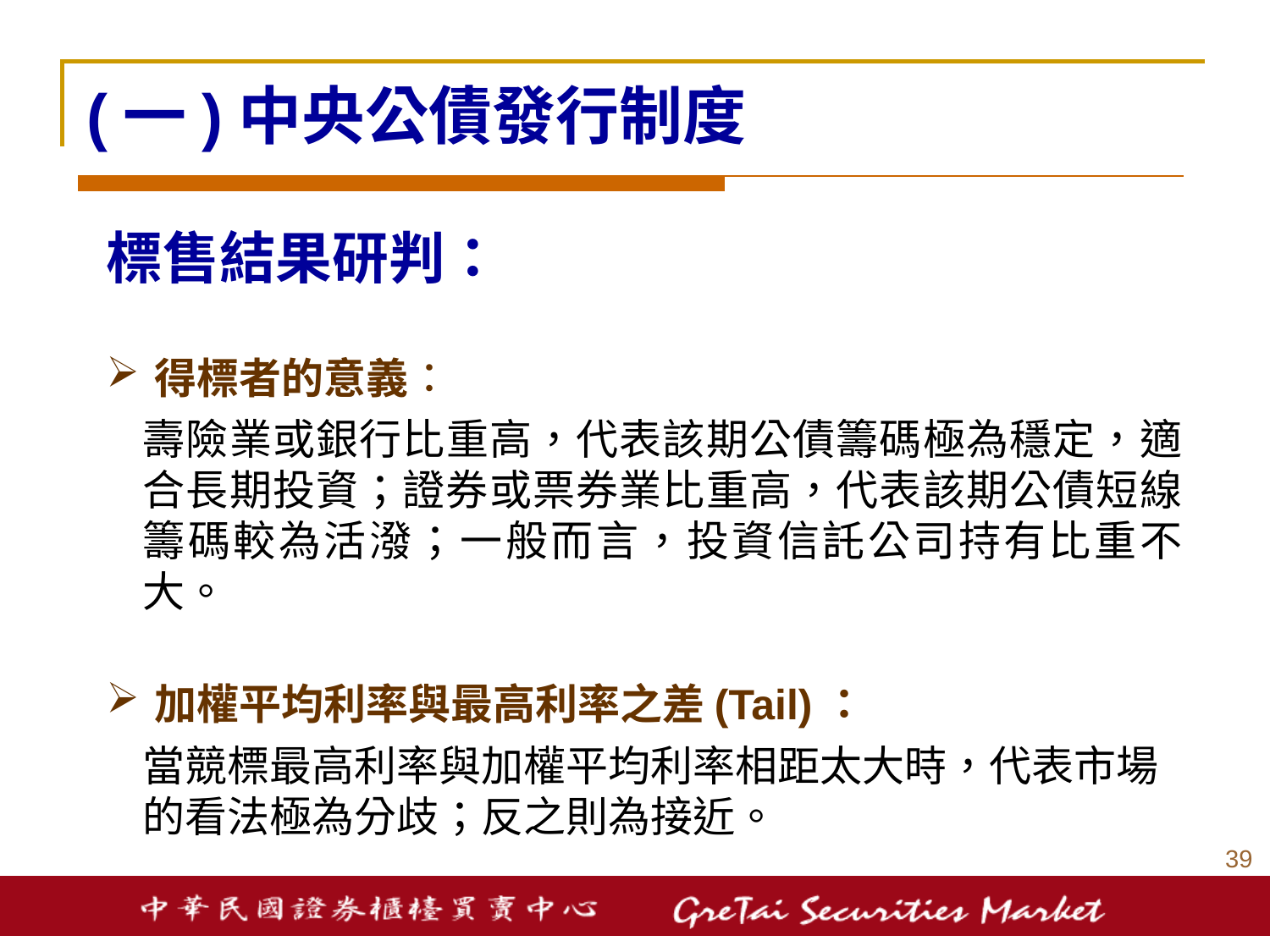

(一)中央公債發行制度

標售結果研判：

得標者的意義：
壽險業或銀行比重高，代表該期公債籌碼極為穩定，適合長期投資；證券或票券業比重高，代表該期公債短線籌碼較為活潑；一般而言，投資信託公司持有比重不大。

加權平均利率與最高利率之差(Tail)：
當競標最高利率與加權平均利率相距太大時，代表市場的看法極為分歧；反之則為接近。
39